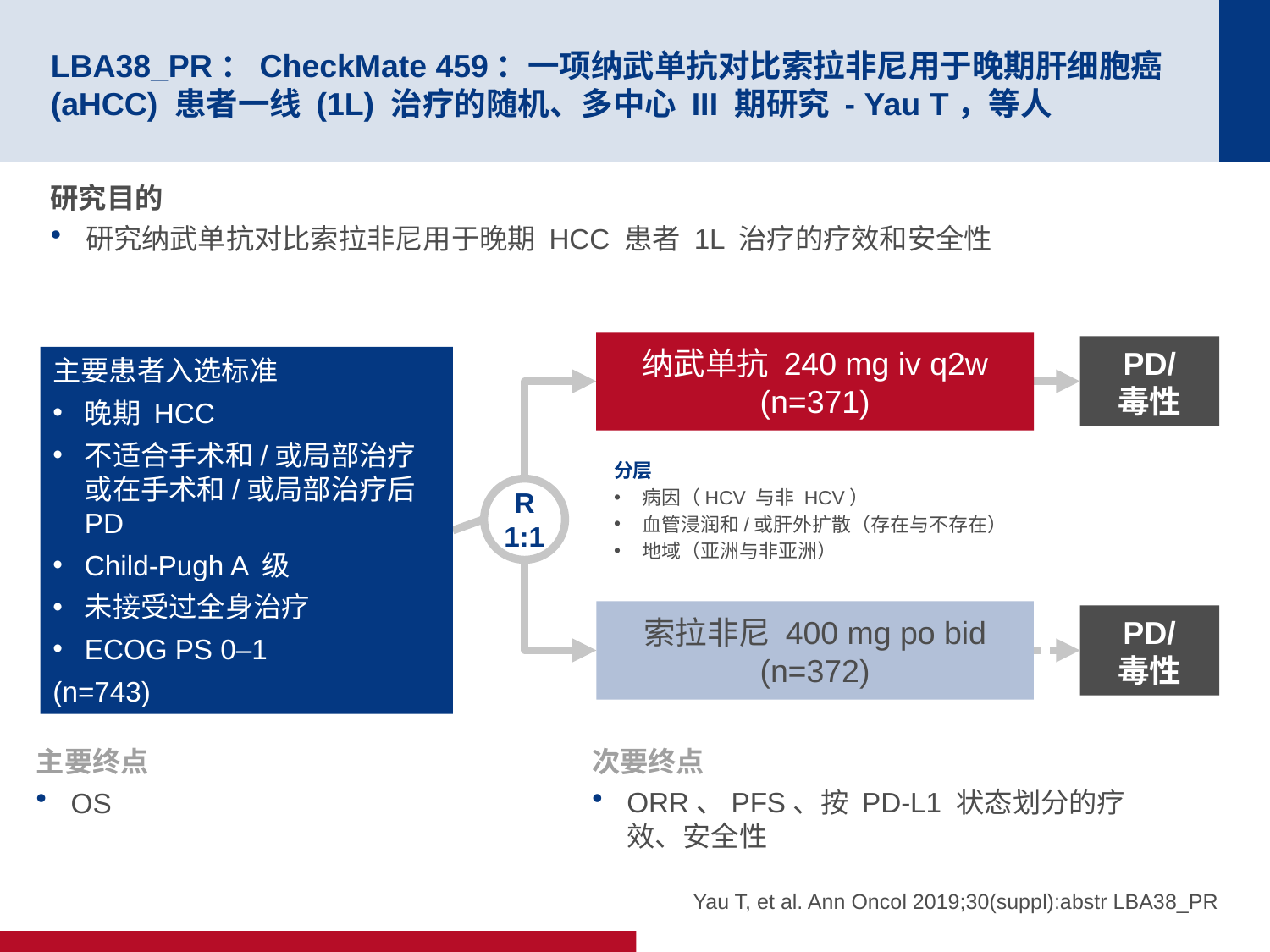

# LBA38_PR：CheckMate 459：一项纳武单抗对比索拉非尼用于晚期肝细胞癌 (aHCC) 患者一线 (1L) 治疗的随机、多中心 III 期研究 - Yau T，等人
研究目的
研究纳武单抗对比索拉非尼用于晚期 HCC 患者 1L 治疗的疗效和安全性
纳武单抗 240 mg iv q2w
(n=371)
PD/
毒性
主要患者入选标准
晚期 HCC
不适合手术和/或局部治疗或在手术和/或局部治疗后 PD
Child-Pugh A 级
未接受过全身治疗
ECOG PS 0–1
(n=743)
分层
病因（HCV 与非 HCV）
血管浸润和/或肝外扩散（存在与不存在）
地域（亚洲与非亚洲）
R
1:1
索拉非尼 400 mg po bid
(n=372)
PD/
毒性
主要终点
OS

次要终点
ORR、PFS、按 PD-L1 状态划分的疗效、安全性
Yau T, et al. Ann Oncol 2019;30(suppl):abstr LBA38_PR